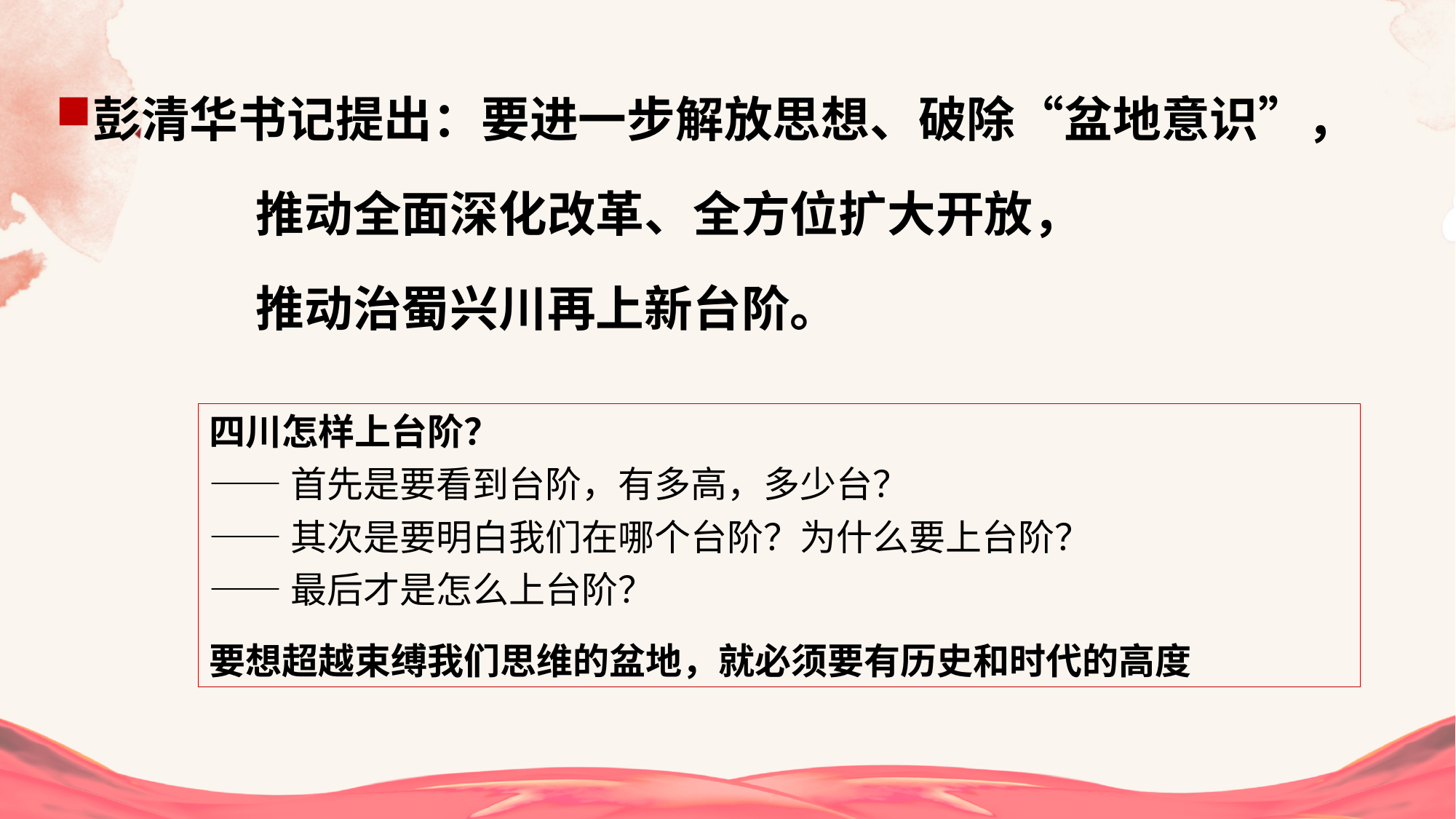

彭清华书记提出：要进一步解放思想、破除“盆地意识”，
                 推动全面深化改革、全方位扩大开放，
                 推动治蜀兴川再上新台阶。
四川怎样上台阶？
——首先是要看到台阶，有多高，多少台？
——其次是要明白我们在哪个台阶？为什么要上台阶？
——最后才是怎么上台阶？
要想超越束缚我们思维的盆地，就必须要有历史和时代的高度